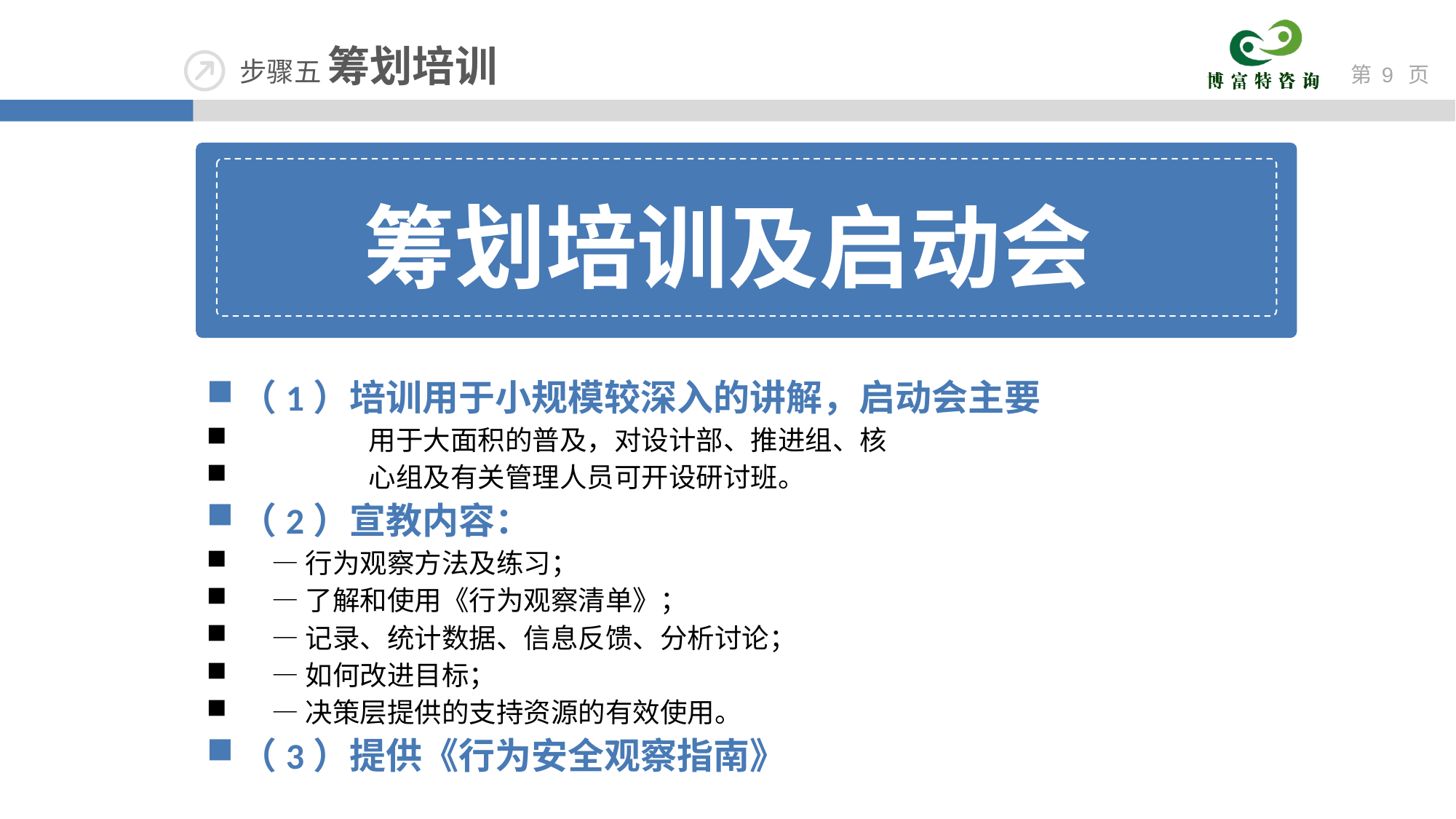

筹划培训及启动会
（1）培训用于小规模较深入的讲解，启动会主要
      	  用于大面积的普及，对设计部、推进组、核
	  心组及有关管理人员可开设研讨班。
（2）宣教内容：
     —行为观察方法及练习；
     —了解和使用《行为观察清单》；
     —记录、统计数据、信息反馈、分析讨论；
     —如何改进目标；
     —决策层提供的支持资源的有效使用。
（3）提供《行为安全观察指南》